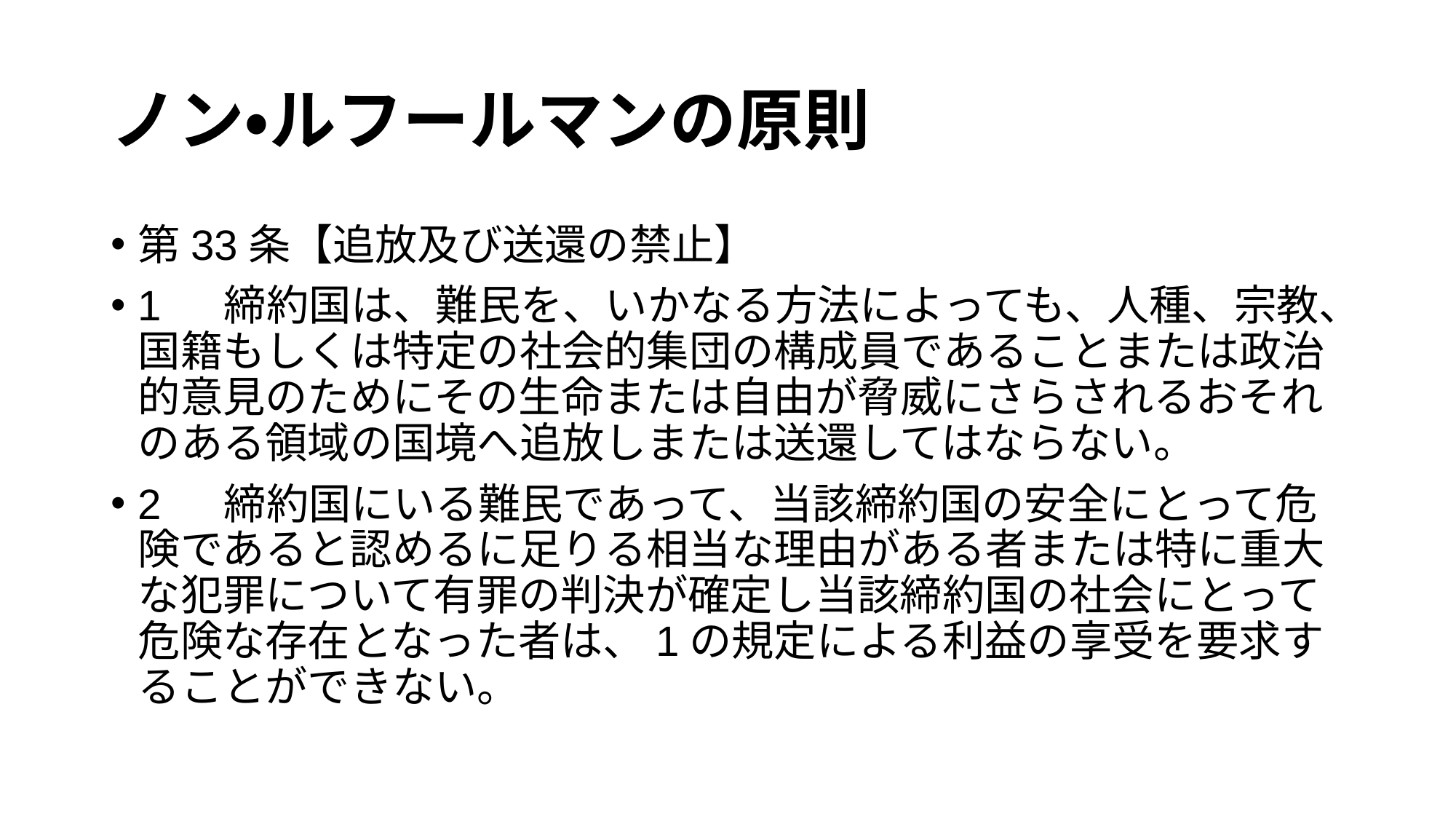

# ノン・ルフールマンの原則
第33条【追放及び送還の禁止】
1　 締約国は、難民を、いかなる方法によっても、人種、宗教、国籍もしくは特定の社会的集団の構成員であることまたは政治的意見のためにその生命または自由が脅威にさらされるおそれのある領域の国境へ追放しまたは送還してはならない。
2　 締約国にいる難民であって、当該締約国の安全にとって危険であると認めるに足りる相当な理由がある者または特に重大な犯罪について有罪の判決が確定し当該締約国の社会にとって危険な存在となった者は、1の規定による利益の享受を要求することができない。